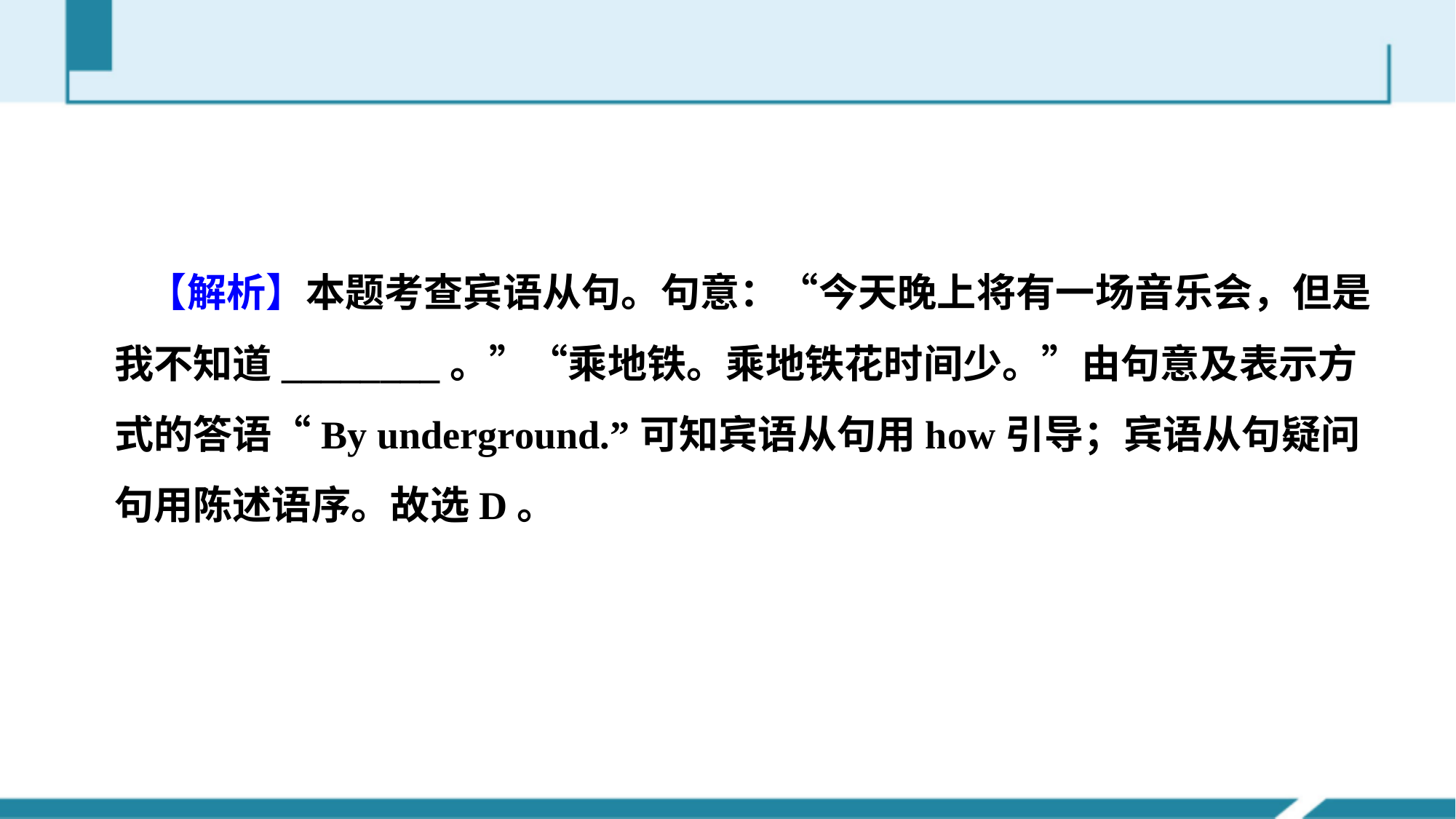

【解析】本题考查宾语从句。句意：“今天晚上将有一场音乐会，但是 我不知道________。”“乘地铁。乘地铁花时间少。”由句意及表示方式的答语“By underground.”可知宾语从句用how引导；宾语从句疑问句用陈述语序。故选D。